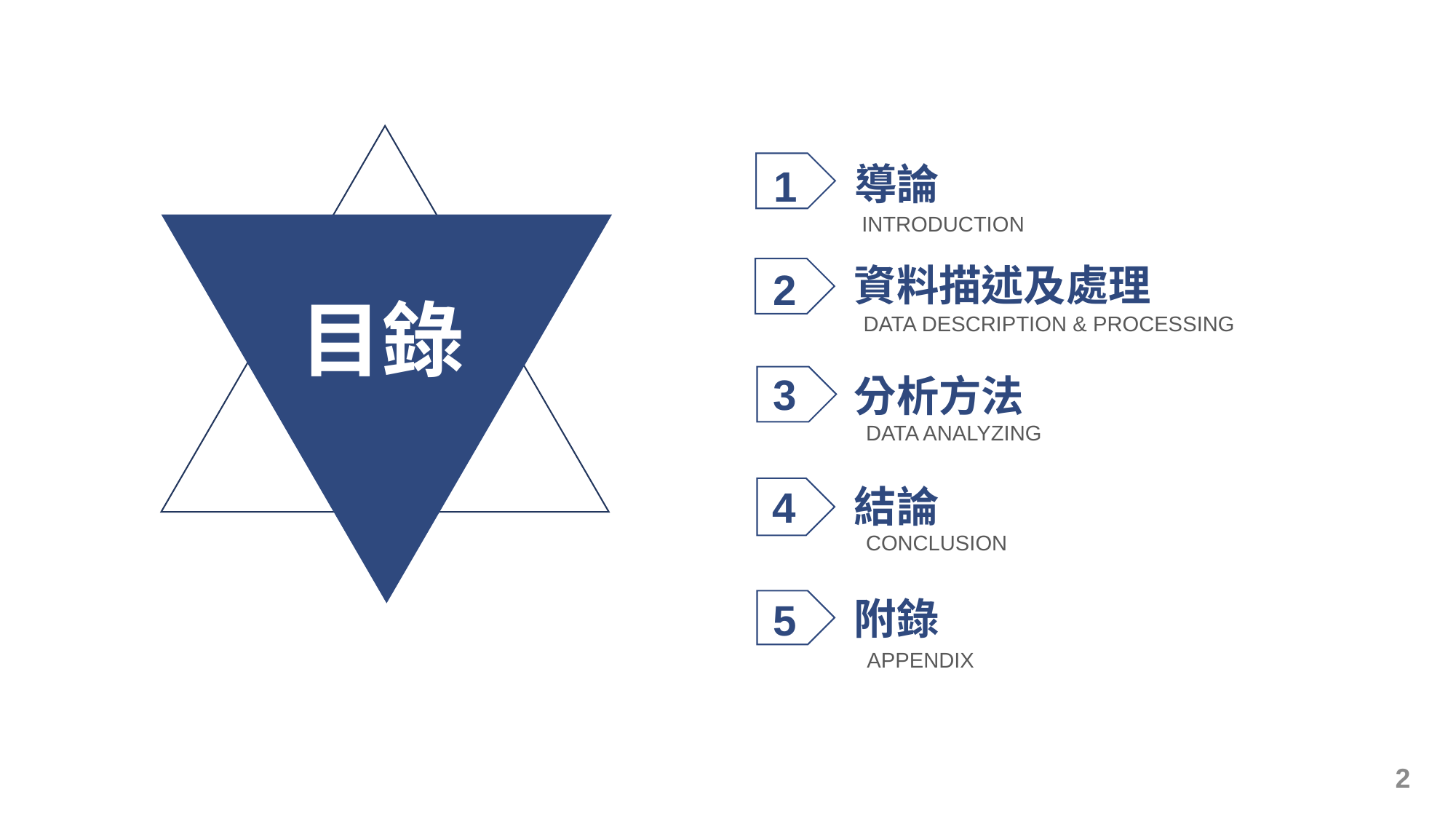

導論

1
INTRODUCTION

資料描述及處理
2

目錄
DATA DESCRIPTION & PROCESSING
3
分析方法

DATA ANALYZING
結論
4

CONCLUSION
附錄
5

APPENDIX
2